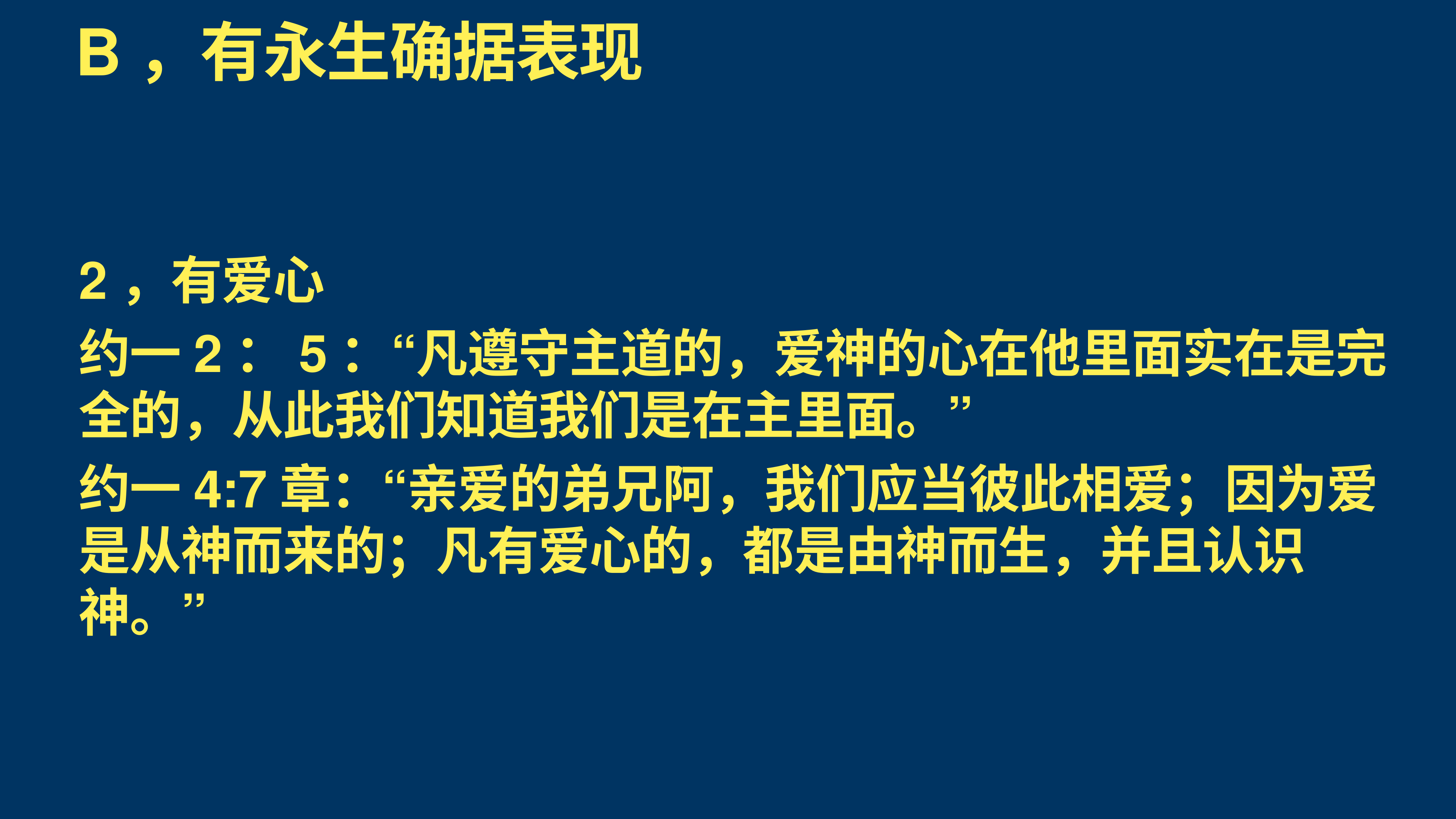

# B，有永生确据表现
2，有爱心
约一2：5：“凡遵守主道的，爱神的心在他里面实在是完全的，从此我们知道我们是在主里面。”
约一4:7章：“亲爱的弟兄阿，我们应当彼此相爱；因为爱是从神而来的；凡有爱心的，都是由神而生，并且认识神。”